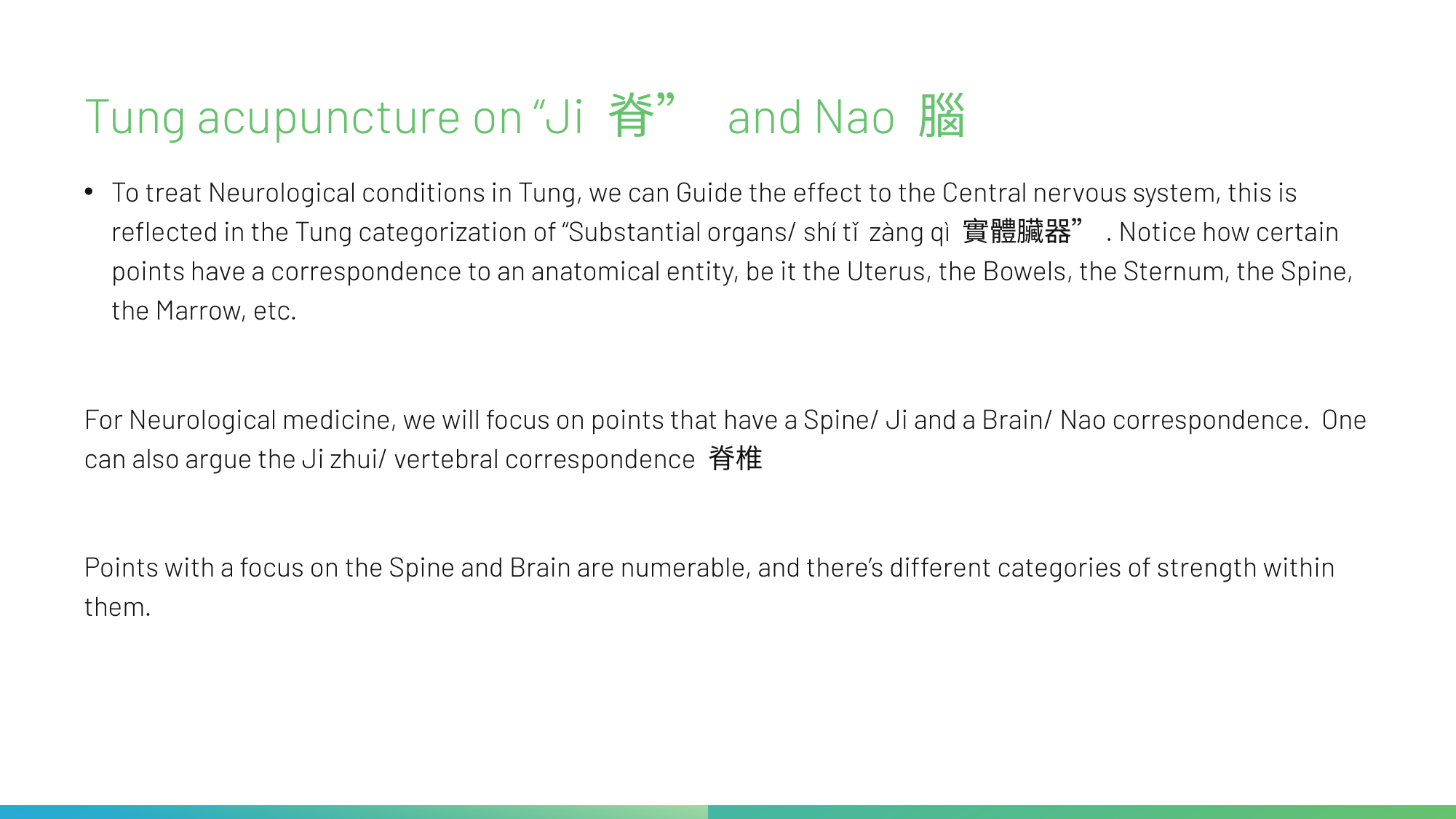

# Tung acupuncture on “Ji 脊” and Nao 腦
To treat Neurological conditions in Tung, we can Guide the effect to the Central nervous system, this is reflected in the Tung categorization of “Substantial organs/ shí tǐ  zàng qì 實體臟器”. Notice how certain points have a correspondence to an anatomical entity, be it the Uterus, the Bowels, the Sternum, the Spine, the Marrow, etc.

For Neurological medicine, we will focus on points that have a Spine/ Ji and a Brain/ Nao correspondence.  One can also argue the Ji zhui/ vertebral correspondence 脊椎

Points with a focus on the Spine and Brain are numerable, and there’s different categories of strength within them.